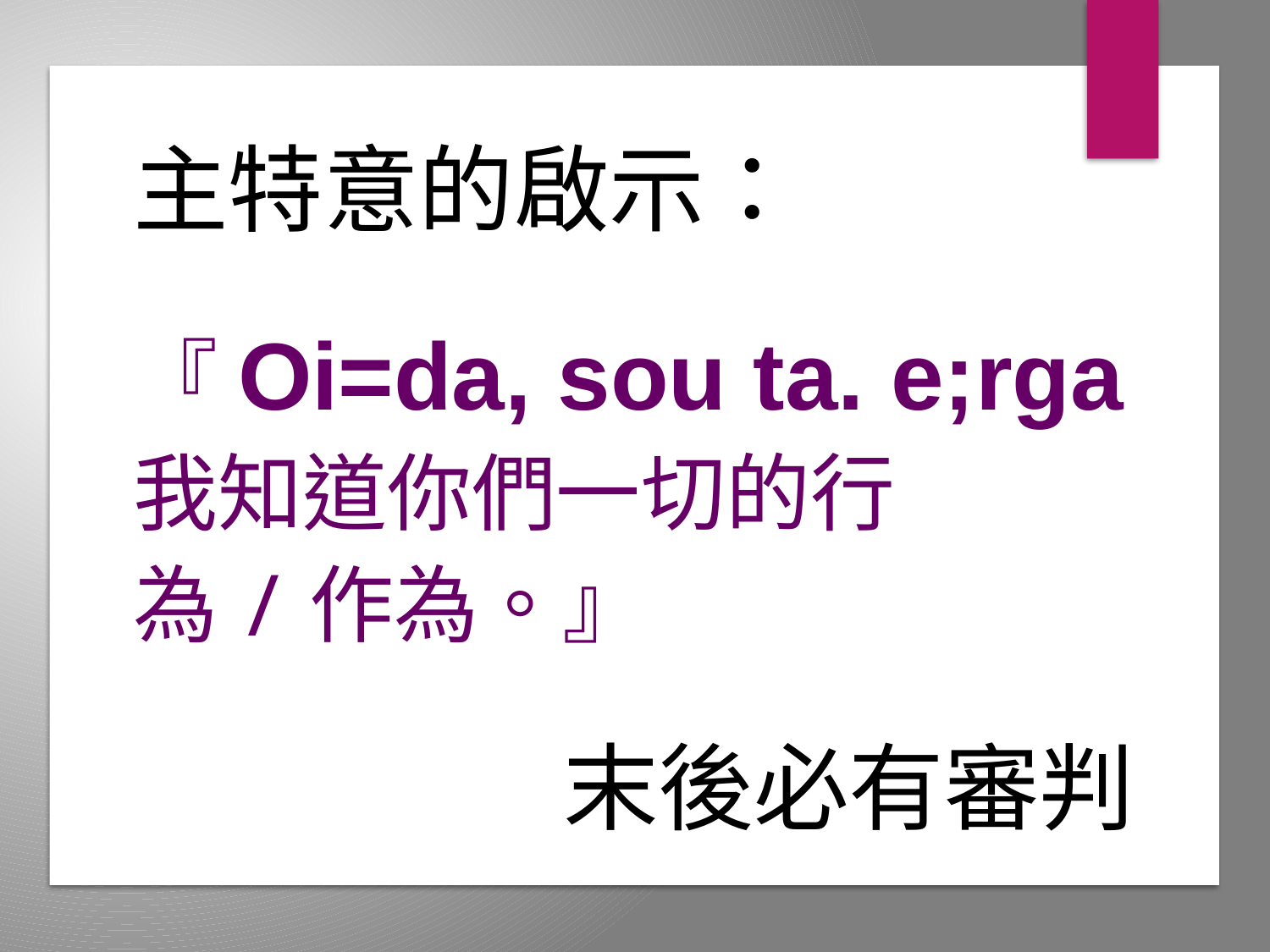

# 主特意的啟示：
『Oi=da, sou ta. e;rga 我知道你們一切的行為/作為。』
末後必有審判